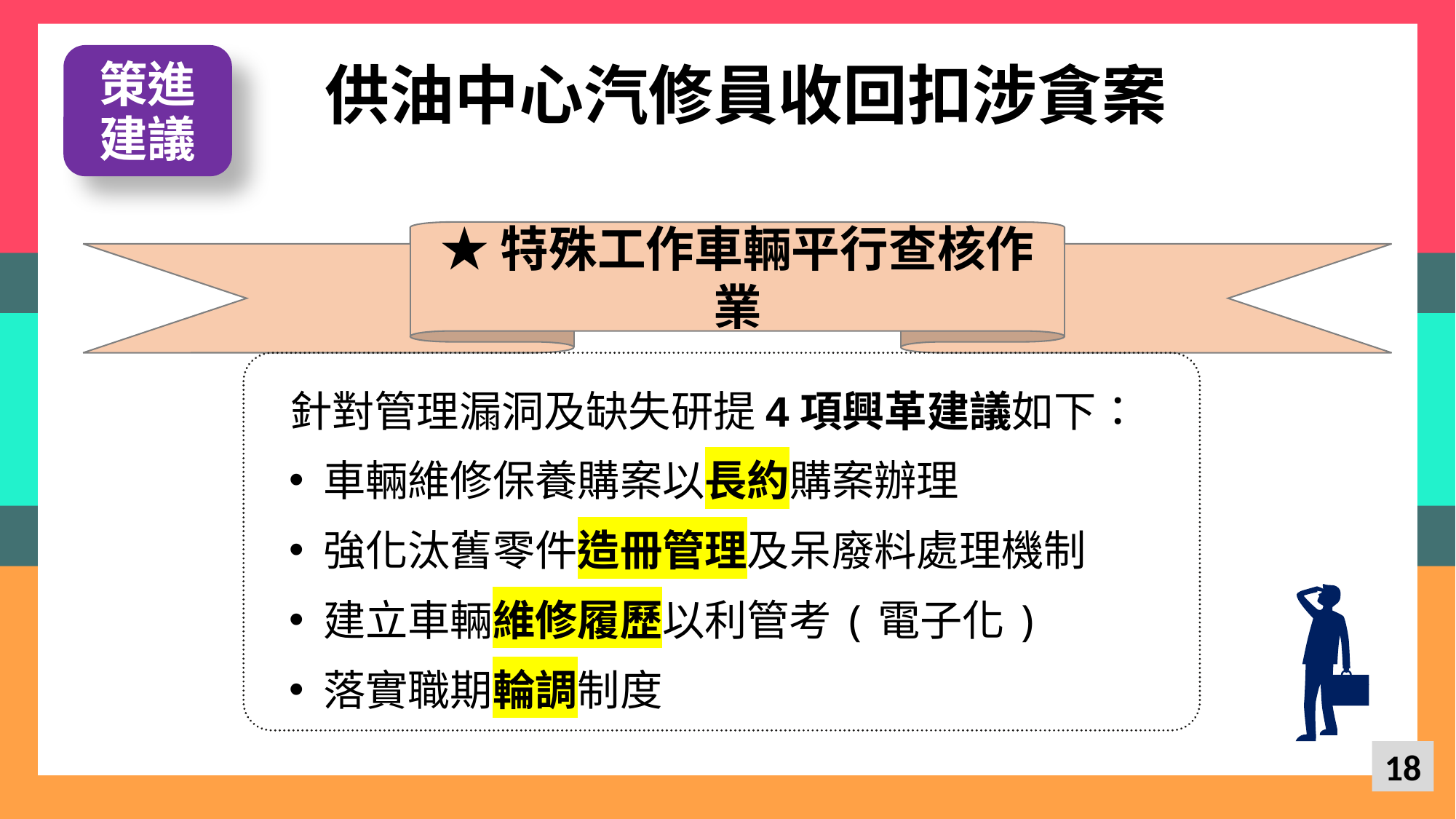

策進建議

供油中心汽修員收回扣涉貪案
★特殊工作車輛平行查核作業

針對管理漏洞及缺失研提4項興革建議如下：
車輛維修保養購案以長約購案辦理
強化汰舊零件造冊管理及呆廢料處理機制
建立車輛維修履歷以利管考(電子化)
落實職期輪調制度

18